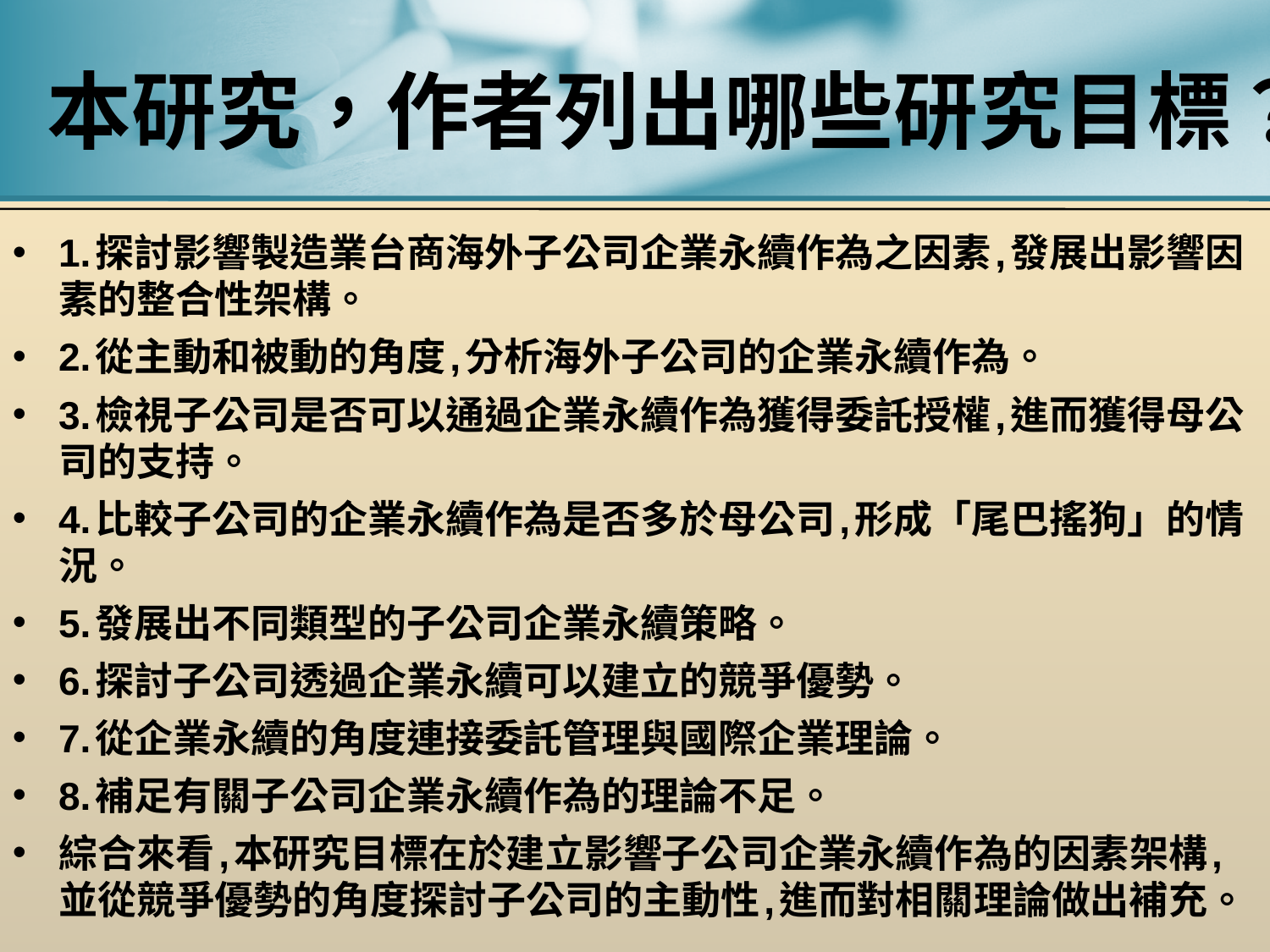

# 本研究，作者列出哪些研究目標？
1.探討影響製造業台商海外子公司企業永續作為之因素,發展出影響因素的整合性架構。
2.從主動和被動的角度,分析海外子公司的企業永續作為。
3.檢視子公司是否可以通過企業永續作為獲得委託授權,進而獲得母公司的支持。
4.比較子公司的企業永續作為是否多於母公司,形成「尾巴搖狗」的情況。
5.發展出不同類型的子公司企業永續策略。
6.探討子公司透過企業永續可以建立的競爭優勢。
7.從企業永續的角度連接委託管理與國際企業理論。
8.補足有關子公司企業永續作為的理論不足。
綜合來看,本研究目標在於建立影響子公司企業永續作為的因素架構,並從競爭優勢的角度探討子公司的主動性,進而對相關理論做出補充。